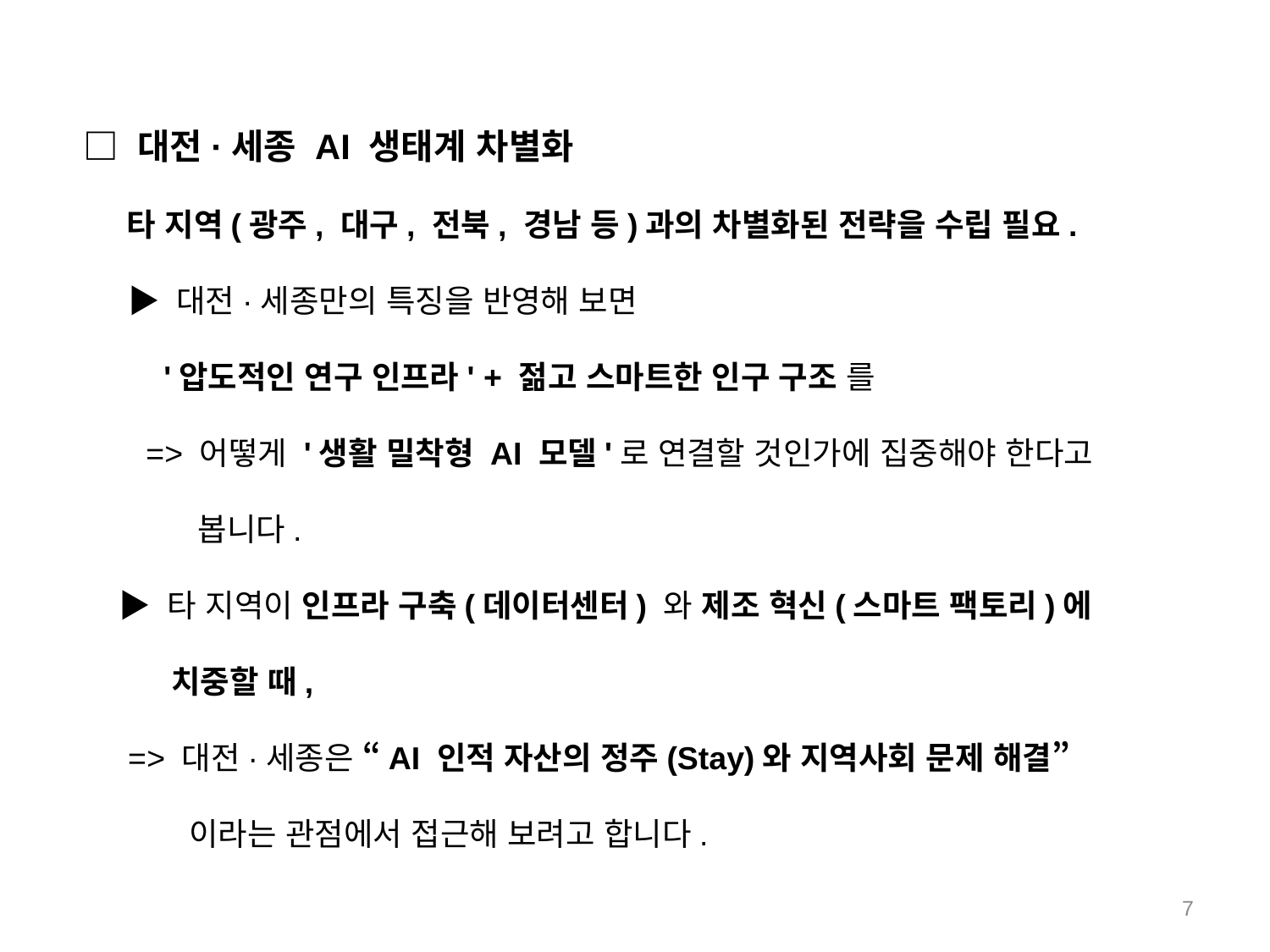

□ 대전·세종 AI 생태계 차별화
    타 지역(광주, 대구, 전북, 경남 등)과의 차별화된 전략을 수립 필요.
     ▶ 대전·세종만의 특징을 반영해 보면
         '압도적인 연구 인프라' + 젊고 스마트한 인구 구조 를
       => 어떻게 '생활 밀착형 AI 모델'로 연결할 것인가에 집중해야 한다고
            봅니다.
    ▶ 타 지역이 인프라 구축(데이터센터) 와 제조 혁신(스마트 팩토리)에
         치중할 때,
     => 대전·세종은 “AI 인적 자산의 정주(Stay)와 지역사회 문제 해결”
           이라는 관점에서 접근해 보려고 합니다.
7